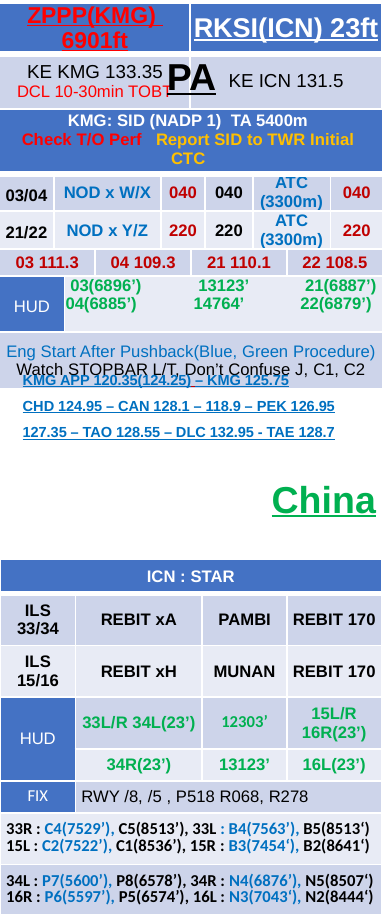

| ZPPP(KMG) 6901ft | RKSI(ICN) 23ft |
| --- | --- |
| KE KMG 133.35 DCL 10-30min TOBT | KE ICN 131.5 |
PA
| KMG: SID (NADP 1) TA 5400m Check T/O Perf Report SID to TWR Initial CTC |  |  |  |  |  |  |  |  |  |
| --- | --- | --- | --- | --- | --- | --- | --- | --- | --- |
| 03/04 | NOD x W/X |  |  | 040 |  | 040 | ATC (3300m) |  | 040 |
| 21/22 | NOD x Y/Z |  |  | 220 |  | 220 | ATC (3300m) |  | 220 |
| 03 111.3 |  |  | 04 109.3 |  | 21 110.1 |  |  | 22 108.5 |  |
| HUD |  | 03(6896’) 13123’ 21(6887’) 04(6885’) 14764’ 22(6879’) |  |  |  |  | 16L/R(12’/11’) 17L(10’) |  |  |
| Eng Start After Pushback(Blue, Green Procedure) Watch STOPBAR L/T, Don’t Confuse J, C1, C2 |  |  |  |  |  |  |  |  |  |
KMG APP 120.35(124.25) – KMG 125.75
CHD 124.95 – CAN 128.1 – 118.9 – PEK 126.95
127.35 – TAO 128.55 – DLC 132.95 - TAE 128.7
China
| ICN : STAR |  |  |  |
| --- | --- | --- | --- |
| ILS 33/34 | REBIT xA | PAMBI | REBIT 170 |
| ILS 15/16 | REBIT xH | MUNAN | REBIT 170 |
| HUD | 33L/R 34L(23’) | 12303’ | 15L/R 16R(23’) |
|  | 34R(23’) | 13123’ | 16L(23’) |
| FIX | RWY /8, /5 , P518 R068, R278 |  |  |
| 33R : C4(7529’), C5(8513’), 33L : B4(7563’), B5(8513‘) 15L : C2(7522’), C1(8536’), 15R : B3(7454‘), B2(8641‘) |  |  |  |
| 34L : P7(5600’), P8(6578’), 34R : N4(6876’), N5(8507‘) 16R : P6(5597’), P5(6574’), 16L : N3(7043‘), N2(8444‘) |  |  |  |
| 8NM 180kts, 5NM 160kts, Parr TAXI 10kts이상, HIRO |  |  |  |